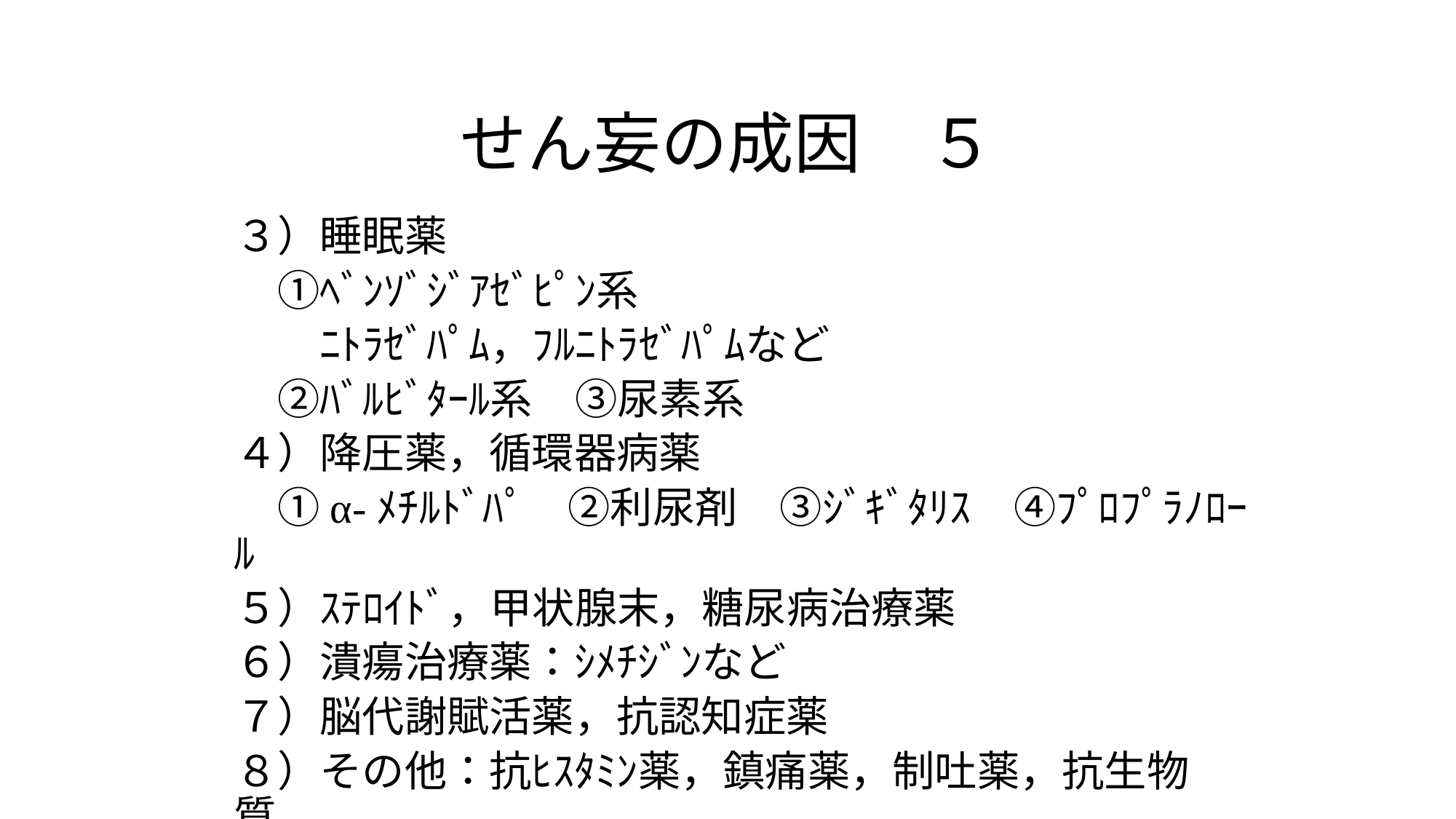

# せん妄の成因　５
　３）睡眠薬
　　①ﾍﾞﾝｿﾞｼﾞｱｾﾞﾋﾟﾝ系
　　　ﾆﾄﾗｾﾞﾊﾟﾑ，ﾌﾙﾆﾄﾗｾﾞﾊﾟﾑなど
　　②ﾊﾞﾙﾋﾞﾀｰﾙ系　③尿素系
　４）降圧薬，循環器病薬
　　①α-ﾒﾁﾙﾄﾞﾊﾟ　②利尿剤　③ｼﾞｷﾞﾀﾘｽ　④ﾌﾟﾛﾌﾟﾗﾉﾛｰﾙ
　５）ｽﾃﾛｲﾄﾞ，甲状腺末，糖尿病治療薬
　６）潰瘍治療薬：ｼﾒﾁｼﾞﾝなど
　７）脳代謝賦活薬，抗認知症薬
　８）その他：抗ﾋｽﾀﾐﾝ薬，鎮痛薬，制吐薬，抗生物質，
　　　ｲﾝﾀｰﾌｪﾛﾝ，抗悪性腫瘍薬など